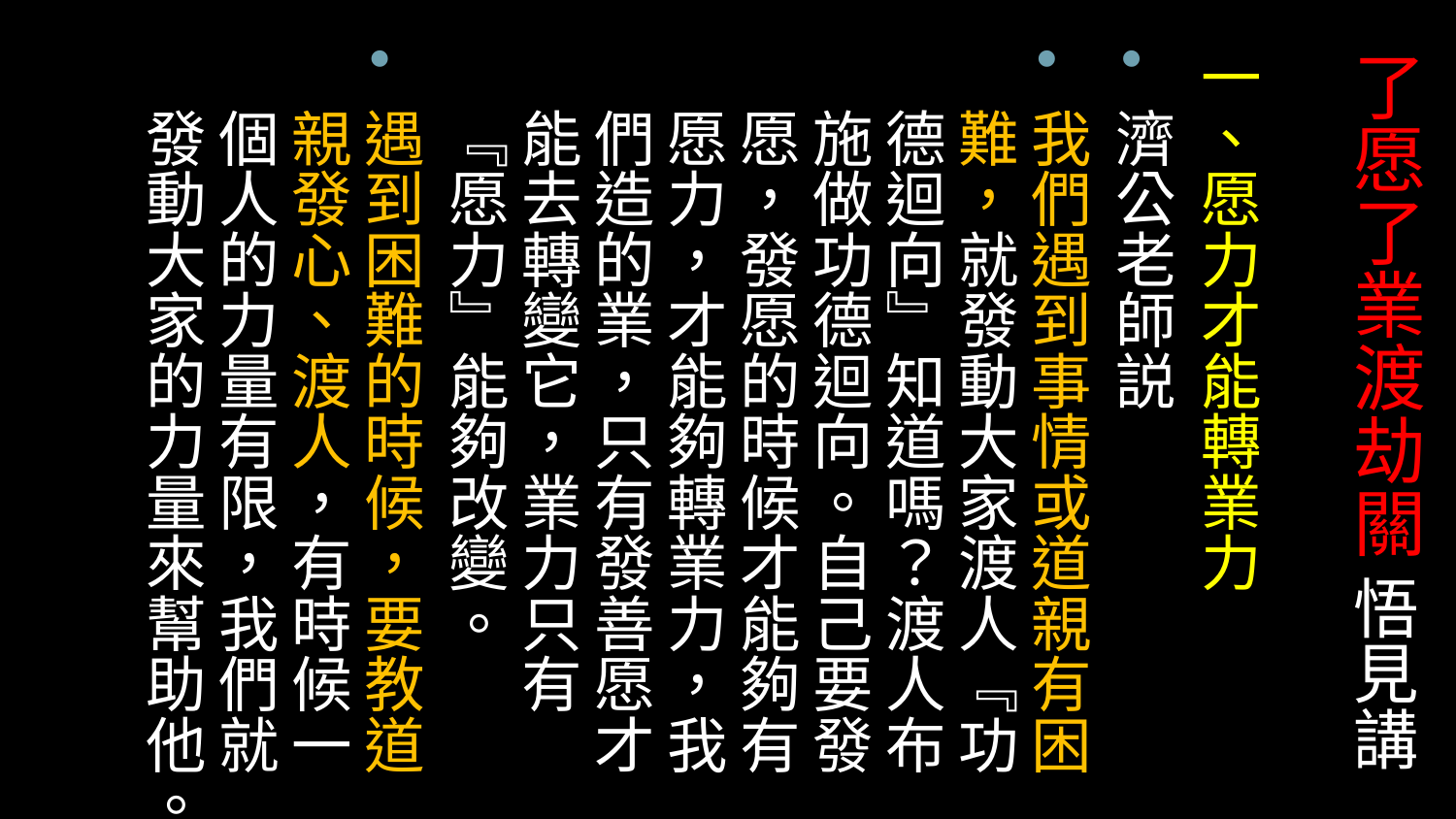

一、愿力才能轉業力
濟公老師説
我們遇到事情或道親有困難，就發動大家渡人『功德迴向』知道嗎？渡人布施做功德迴向。自己要發愿，發愿的時候才能夠有愿力，才能夠轉業力，我們造的業，只有發善愿才能去轉變它，業力只有『愿力』能夠改變。
遇到困難的時候，要教道親發心、渡人，有時候一個人的力量有限，我們就發動大家的力量來幫助他。

# 了愿了業渡劫關 悟見講